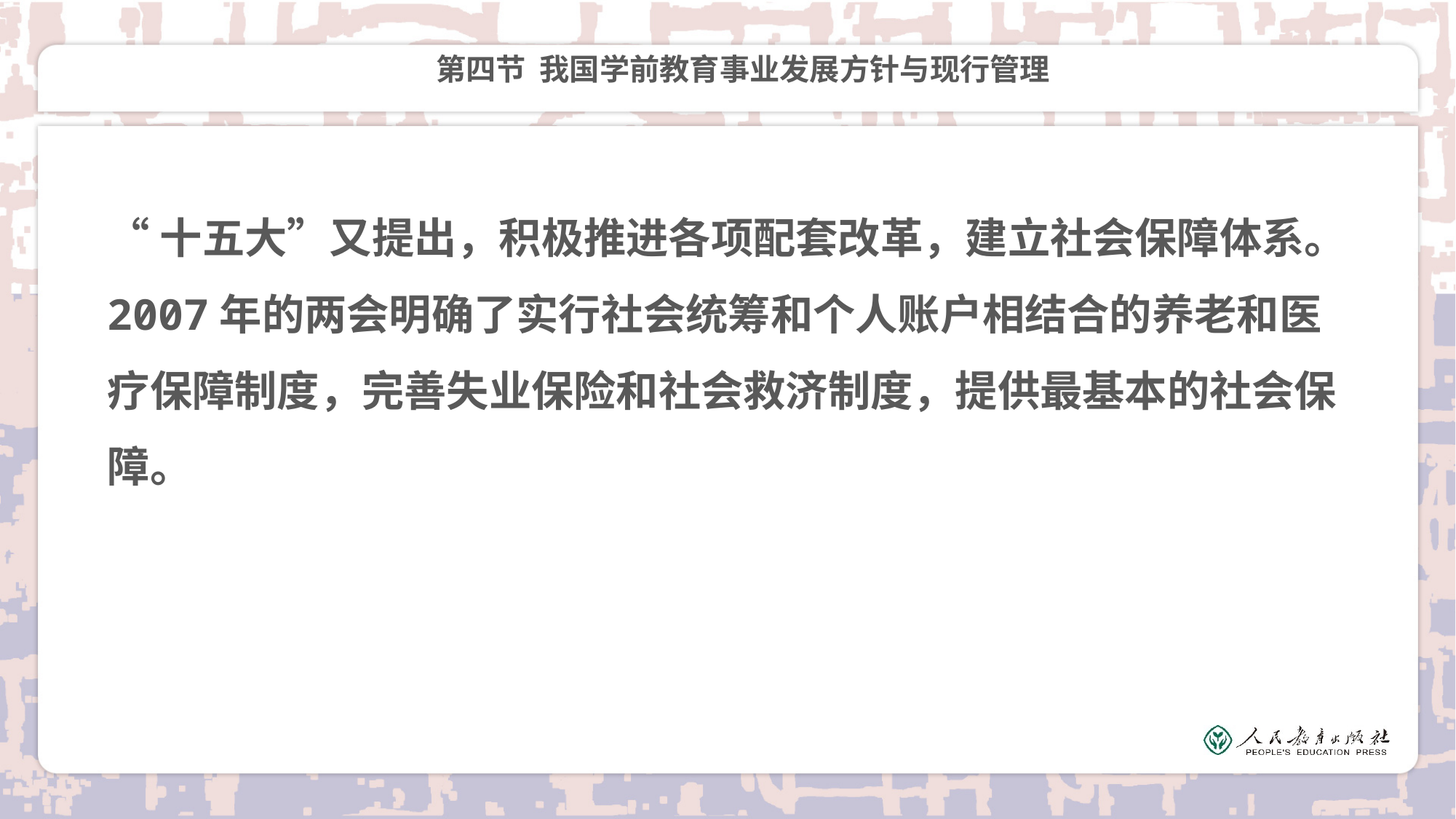

# 第四节  我国学前教育事业发展方针与现行管理
“十五大”又提出，积极推进各项配套改革，建立社会保障体系。2007年的两会明确了实行社会统筹和个人账户相结合的养老和医疗保障制度，完善失业保险和社会救济制度，提供最基本的社会保障。